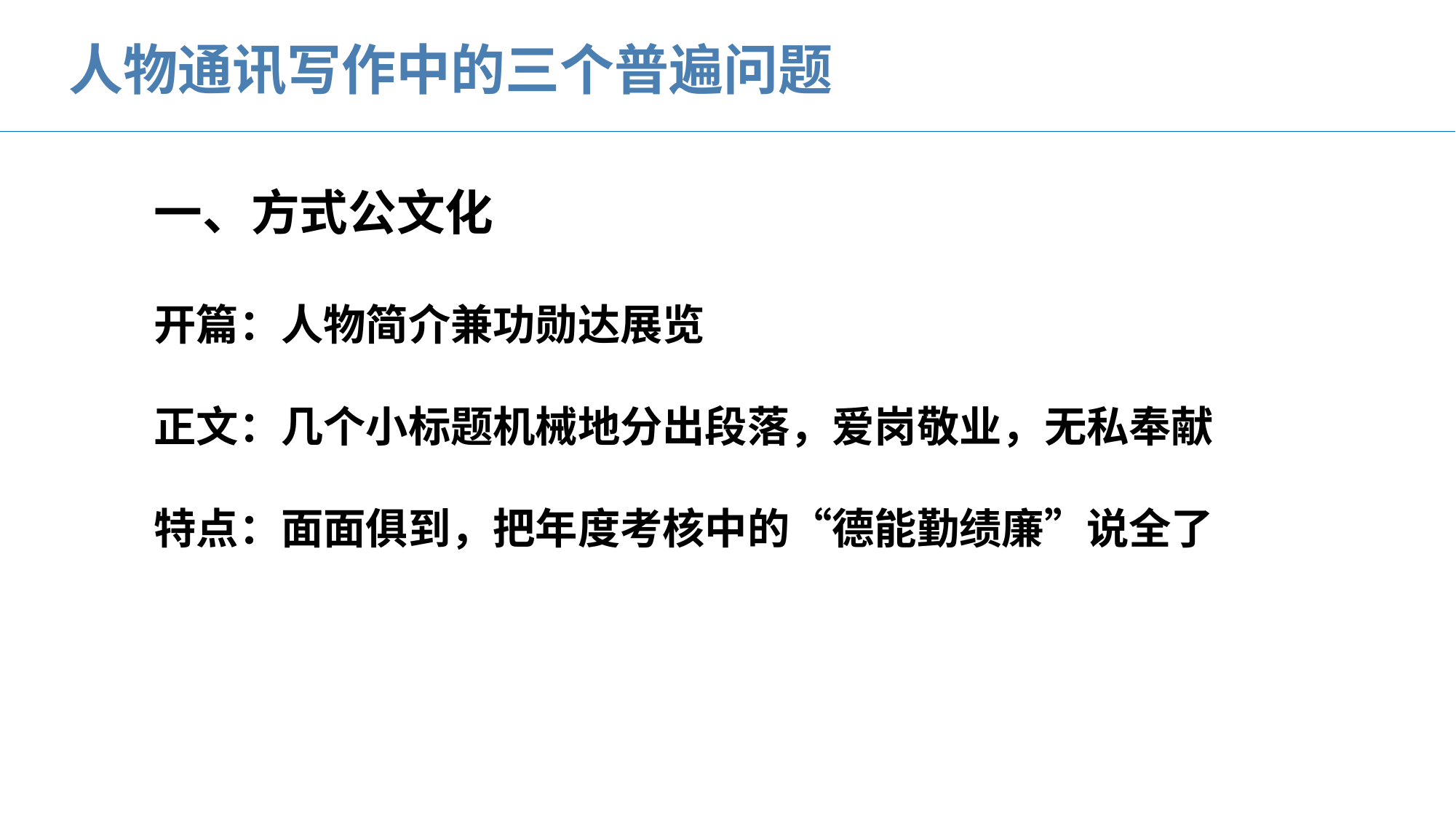

人物通讯写作中的三个普遍问题
一、方式公文化

开篇：人物简介兼功勋达展览

正文：几个小标题机械地分出段落，爱岗敬业，无私奉献

特点：面面俱到，把年度考核中的“德能勤绩廉”说全了